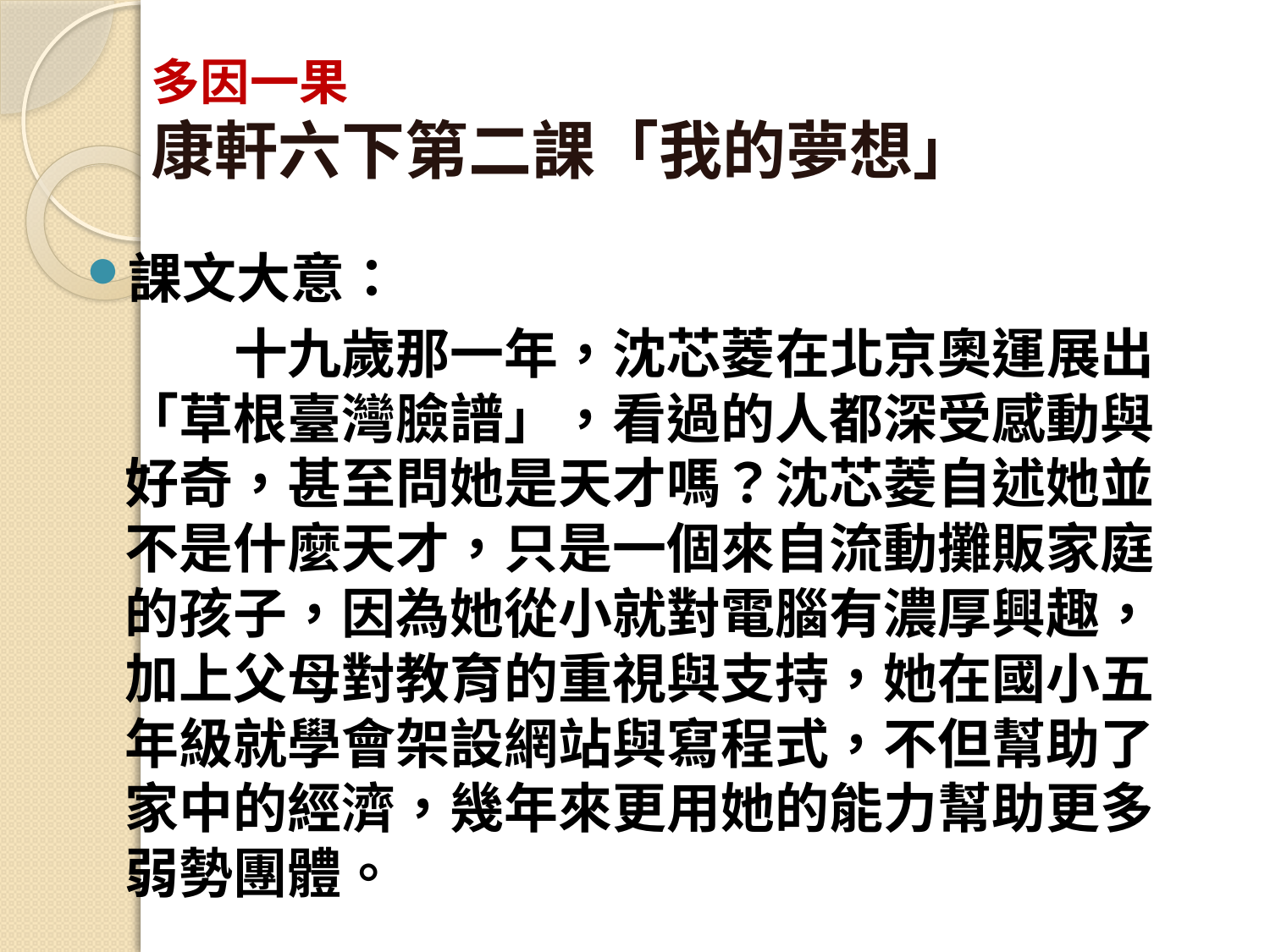

# 多因一果 康軒六下第二課「我的夢想」
課文大意：
	        十九歲那一年，沈芯菱在北京奧運展出「草根臺灣臉譜」，看過的人都深受感動與好奇，甚至問她是天才嗎？沈芯菱自述她並不是什麼天才，只是一個來自流動攤販家庭的孩子，因為她從小就對電腦有濃厚興趣，加上父母對教育的重視與支持，她在國小五年級就學會架設網站與寫程式，不但幫助了家中的經濟，幾年來更用她的能力幫助更多弱勢團體。